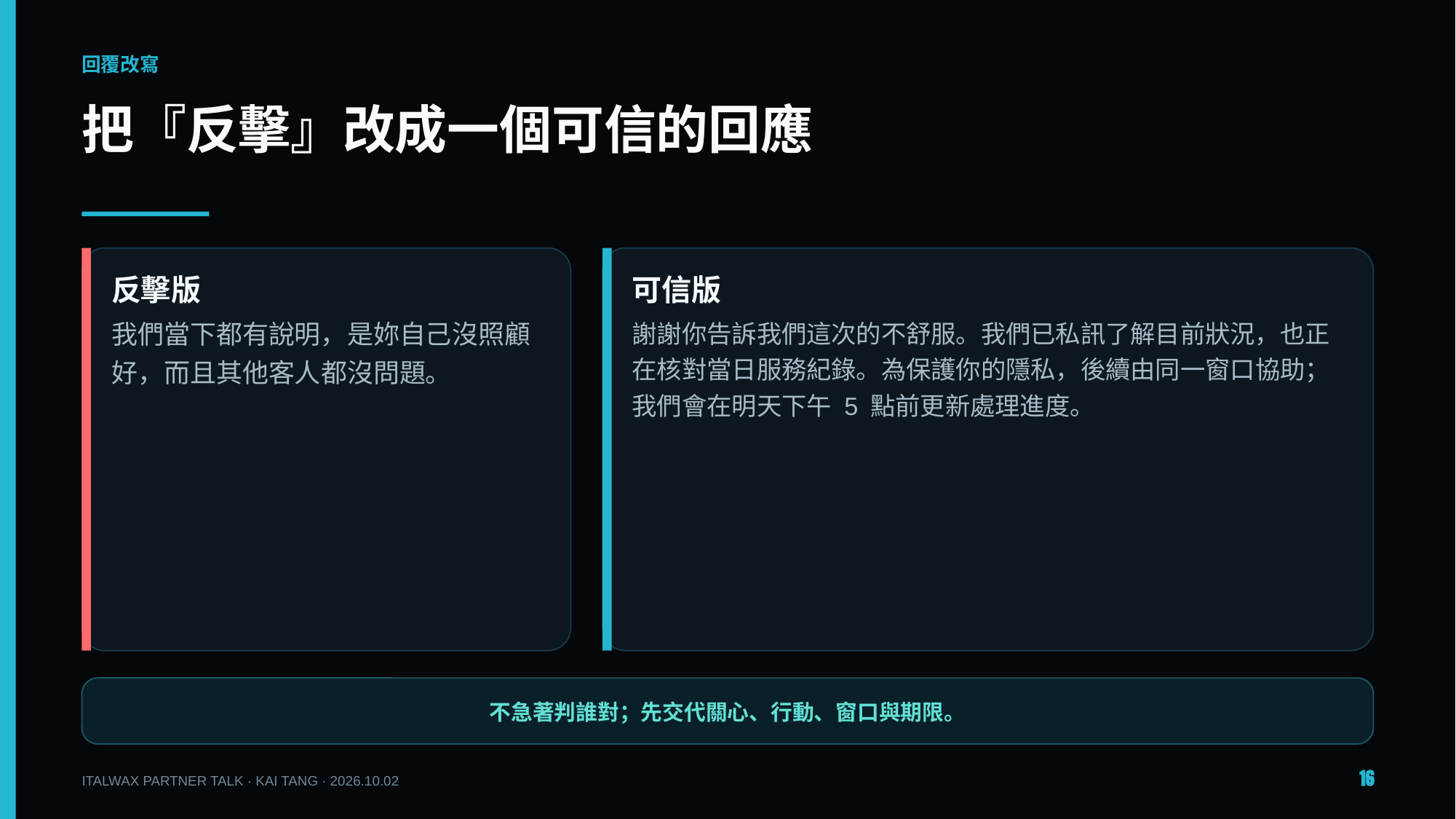

回覆改寫
把『反擊』改成一個可信的回應

反擊版
可信版
我們當下都有說明，是妳自己沒照顧好，而且其他客人都沒問題。
謝謝你告訴我們這次的不舒服。我們已私訊了解目前狀況，也正在核對當日服務紀錄。為保護你的隱私，後續由同一窗口協助；我們會在明天下午 5 點前更新處理進度。

不急著判誰對；先交代關心、行動、窗口與期限。
16
ITALWAX PARTNER TALK · KAI TANG · 2026.10.02